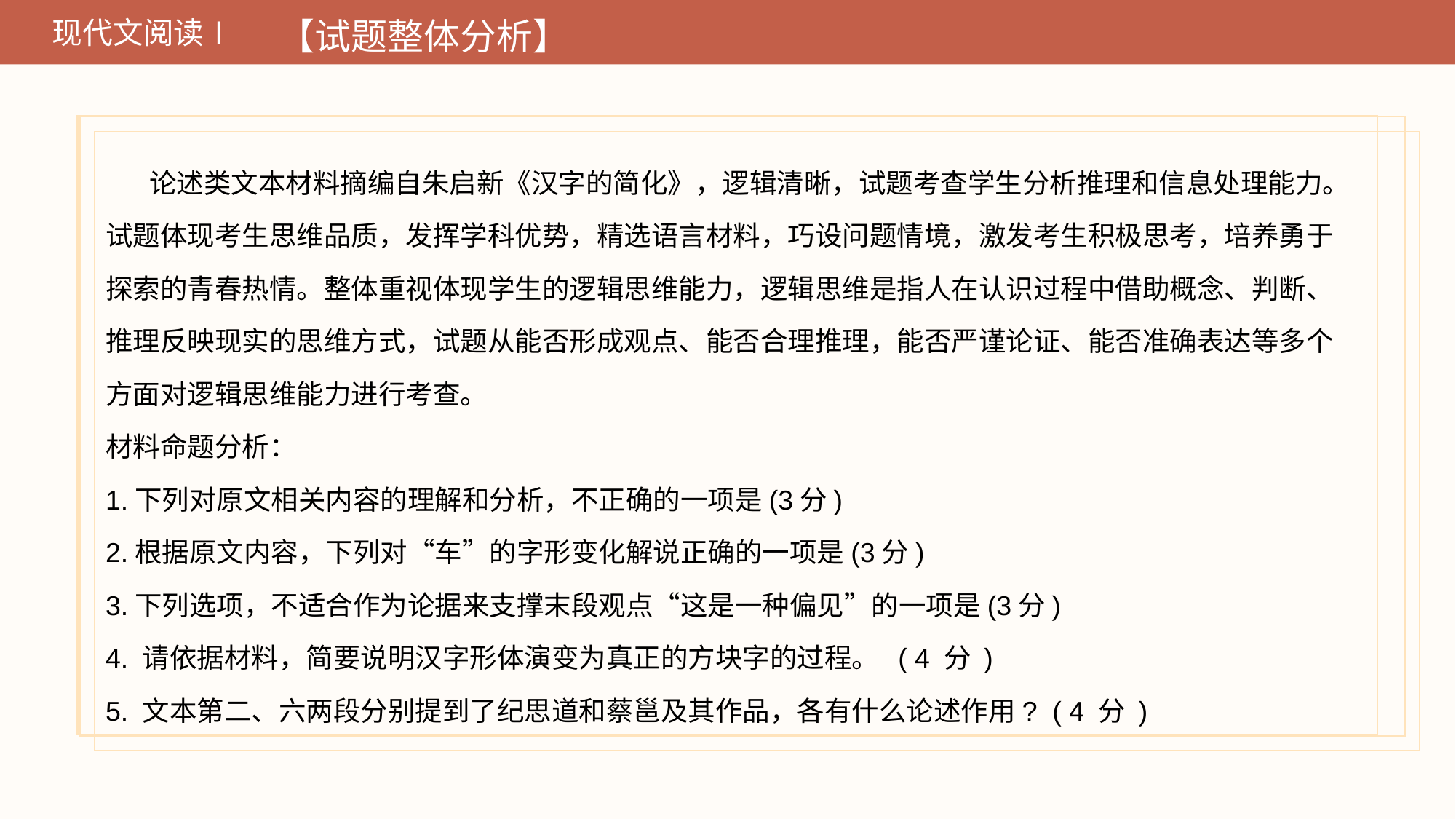

现代文阅读Ⅰ
【试题整体分析】

      论述类文本材料摘编自朱启新《汉字的简化》，逻辑清晰，试题考查学生分析推理和信息处理能力。试题体现考生思维品质，发挥学科优势，精选语言材料，巧设问题情境，激发考生积极思考，培养勇于探索的青春热情。整体重视体现学生的逻辑思维能力，逻辑思维是指人在认识过程中借助概念、判断、推理反映现实的思维方式，试题从能否形成观点、能否合理推理，能否严谨论证、能否准确表达等多个方面对逻辑思维能力进行考查。
材料命题分析：
1.下列对原文相关内容的理解和分析，不正确的一项是(3分)
2.根据原文内容，下列对“车”的字形变化解说正确的一项是(3分)
3.下列选项，不适合作为论据来支撑末段观点“这是一种偏见”的一项是(3分)
4. 请依据材料，简要说明汉字形体演变为真正的方块字的过程。  ( 4 分 )
5. 文本第二、六两段分别提到了纪思道和蔡邕及其作品，各有什么论述作用?  ( 4 分 )